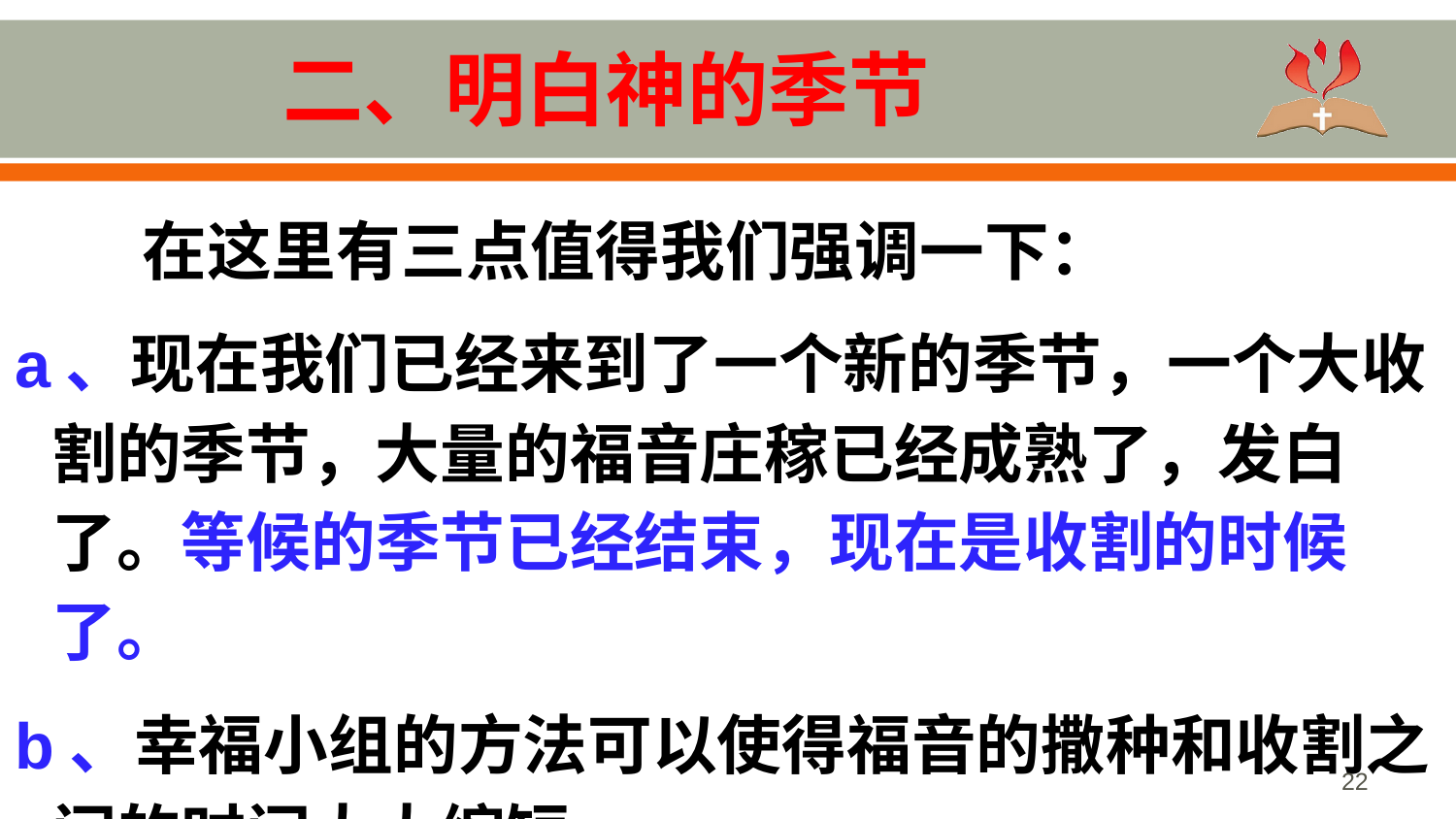

# 二、明白神的季节
在这里有三点值得我们强调一下：
a、现在我们已经来到了一个新的季节，一个大收割的季节，大量的福音庄稼已经成熟了，发白了。等候的季节已经结束，现在是收割的时候了。
b、幸福小组的方法可以使得福音的撒种和收割之间的时间大大缩短。

22